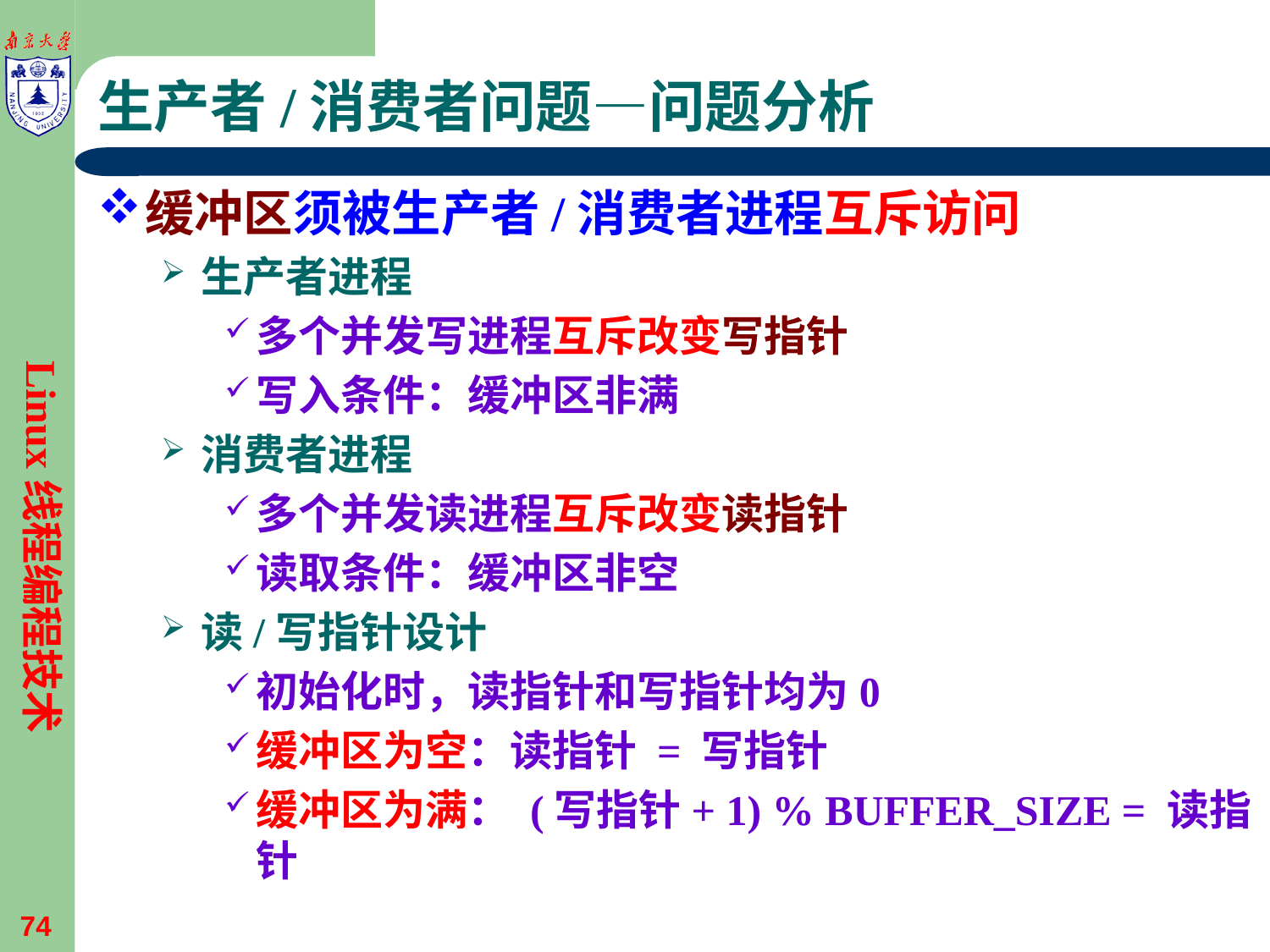

# 生产者/消费者问题—问题分析
缓冲区须被生产者/消费者进程互斥访问
生产者进程
多个并发写进程互斥改变写指针
写入条件：缓冲区非满
消费者进程
多个并发读进程互斥改变读指针
读取条件：缓冲区非空
读/写指针设计
初始化时，读指针和写指针均为0
缓冲区为空：读指针 = 写指针
缓冲区为满： (写指针+ 1) % BUFFER_SIZE = 读指针
Linux线程编程技术
74